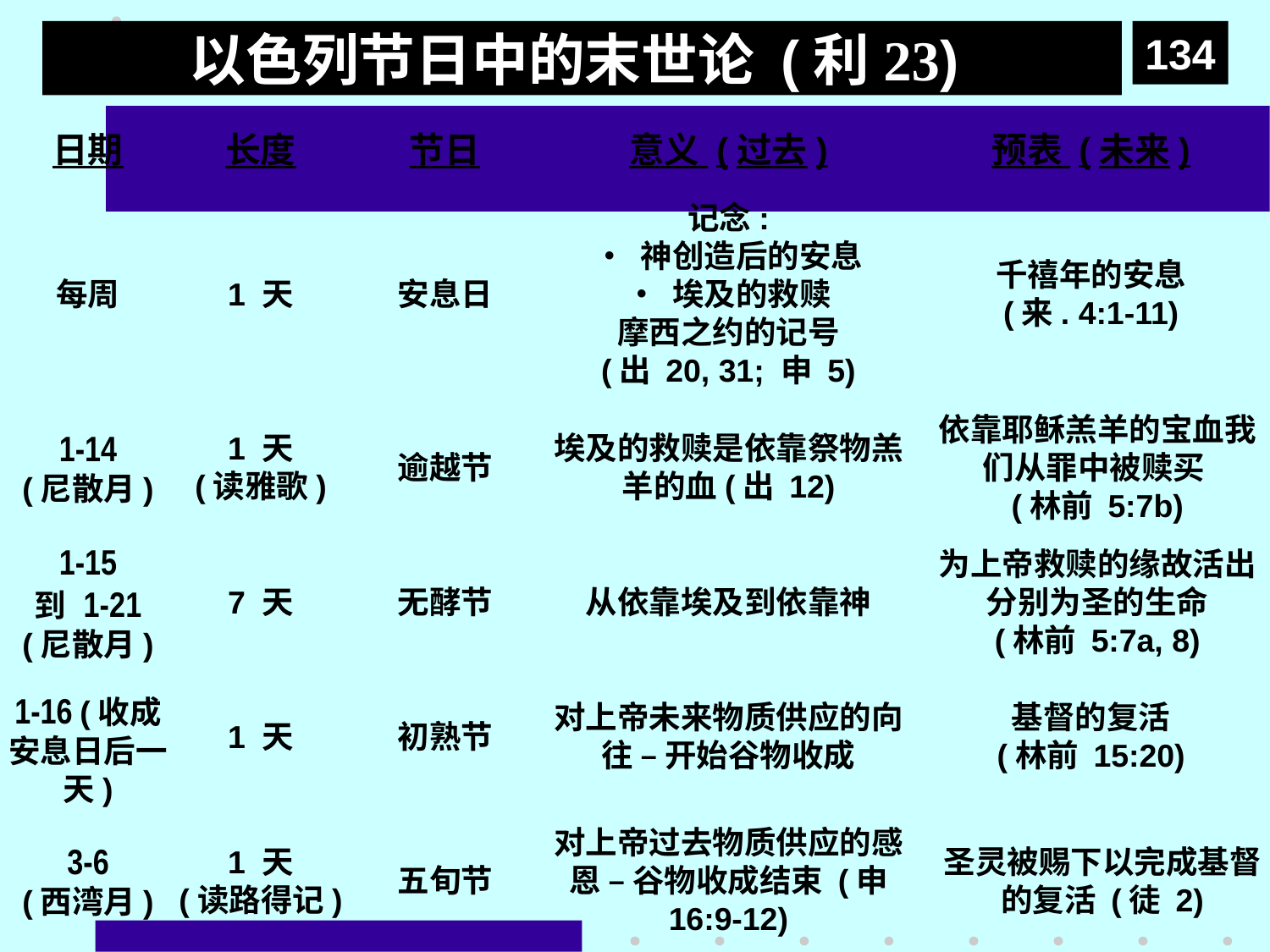

# 以色列节日中的末世论 (利23)
134
日期
长度
节日
意义 (过去)
预表 (未来)
每周
1 天
安息日
记念:
• 神创造后的安息
• 埃及的救赎
摩西之约的记号
(出 20, 31; 申 5)
千禧年的安息
(来. 4:1-11)
1-14
(尼散月)
1 天
(读雅歌)
逾越节
埃及的救赎是依靠祭物羔羊的血(出 12)
依靠耶稣羔羊的宝血我们从罪中被赎买
(林前 5:7b)
1-15
到 1-21
(尼散月)
7 天
无酵节
从依靠埃及到依靠神
为上帝救赎的缘故活出分别为圣的生命
(林前 5:7a, 8)
1 天
初熟节
对上帝未来物质供应的向往 – 开始谷物收成
基督的复活
(林前 15:20)
1-16 (收成安息日后一天)
3-6
(西湾月)
1 天
(读路得记)
五旬节
对上帝过去物质供应的感恩 – 谷物收成结束 (申 16:9-12)
圣灵被赐下以完成基督的复活 (徒 2)